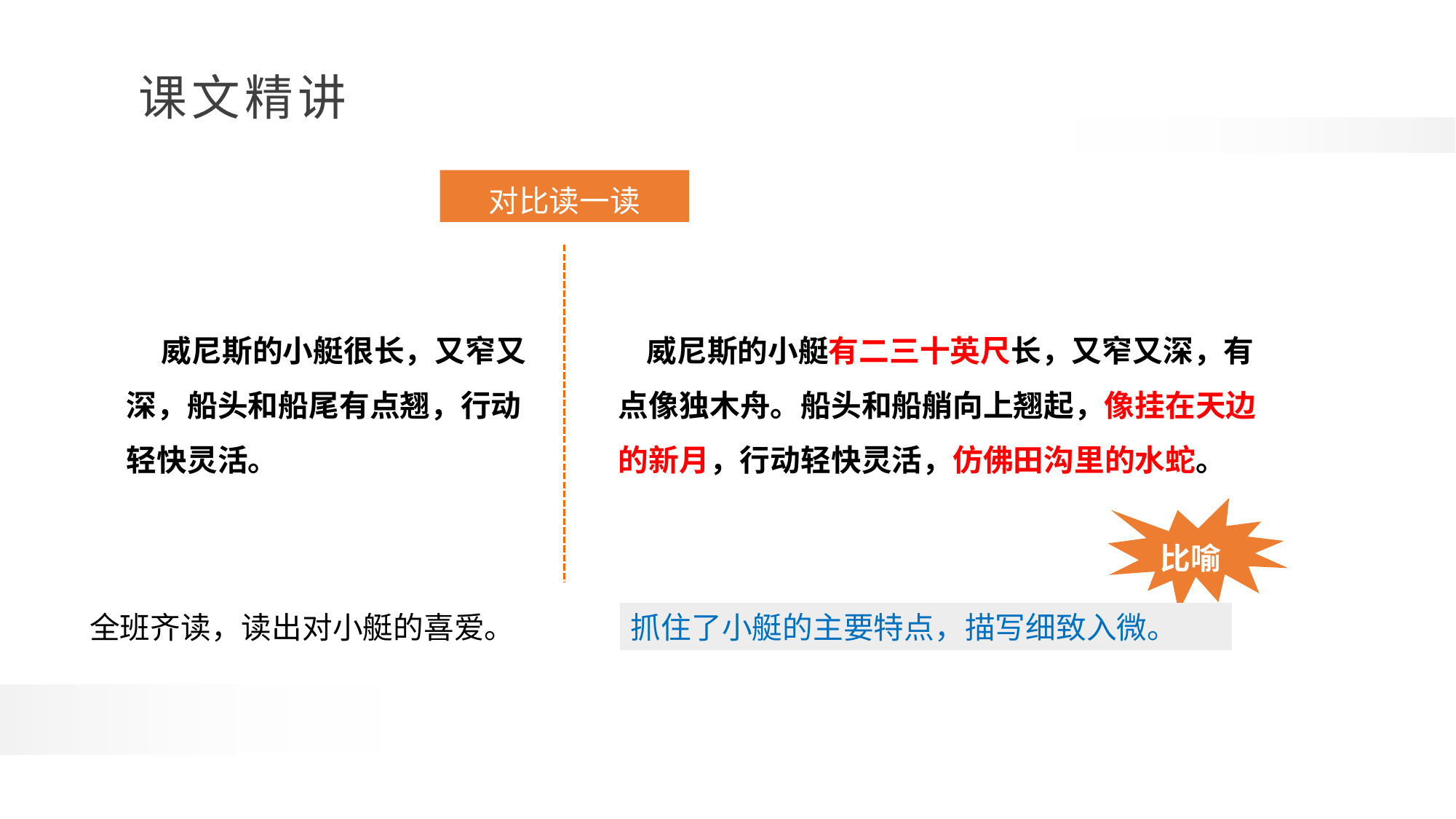

对比读一读
    威尼斯的小艇很长，又窄又深，船头和船尾有点翘，行动轻快灵活。
   威尼斯的小艇有二三十英尺长，又窄又深，有点像独木舟。船头和船艄向上翘起，像挂在天边的新月，行动轻快灵活，仿佛田沟里的水蛇。

比喻
全班齐读，读出对小艇的喜爱。
抓住了小艇的主要特点，描写细致入微。